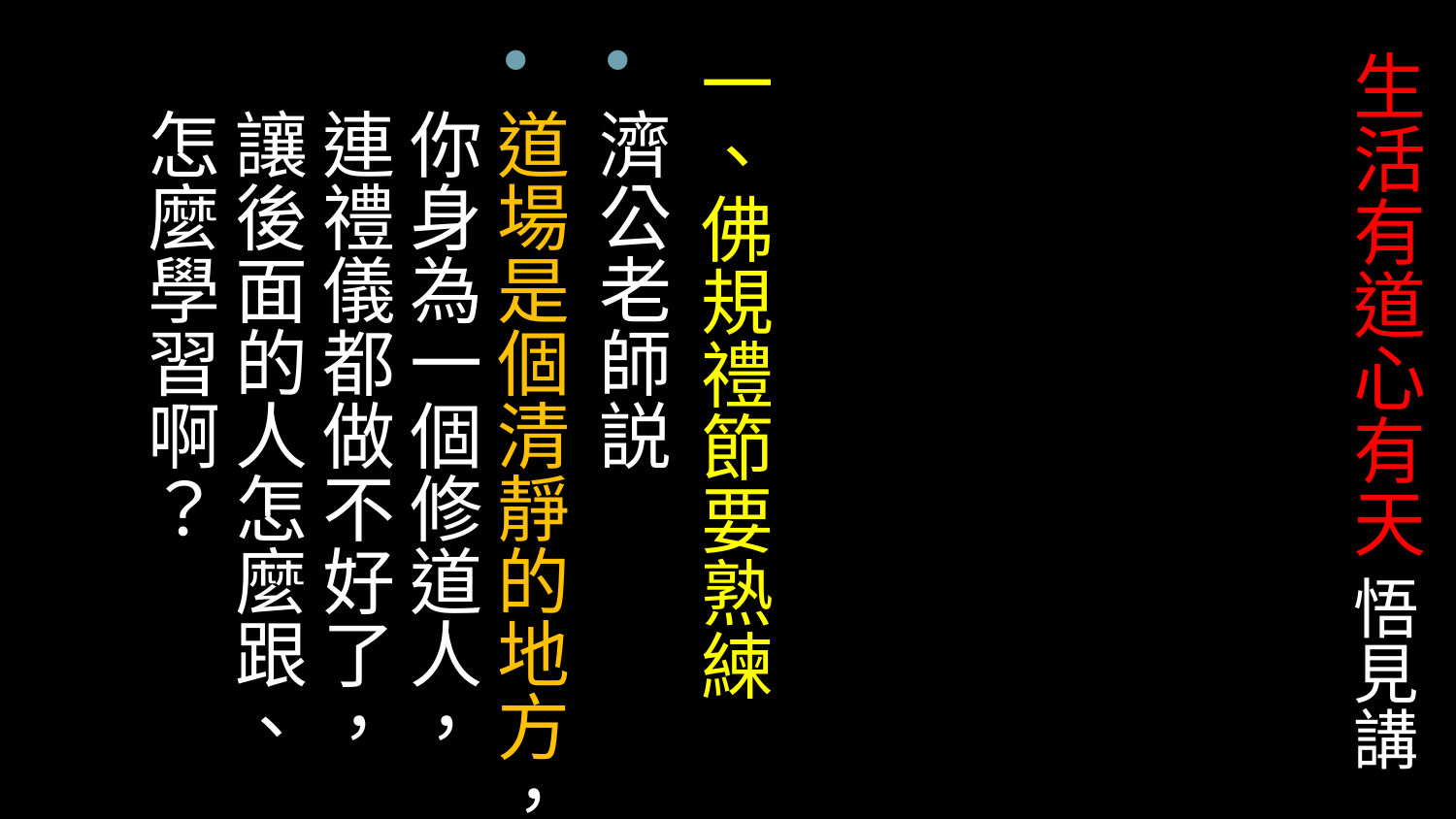

一、佛規禮節要熟練
濟公老師説
道場是個清靜的地方，你身為一個修道人，連禮儀都做不好了，讓後面的人怎麼跟、怎麼學習啊？

# 生活有道心有天 悟見講